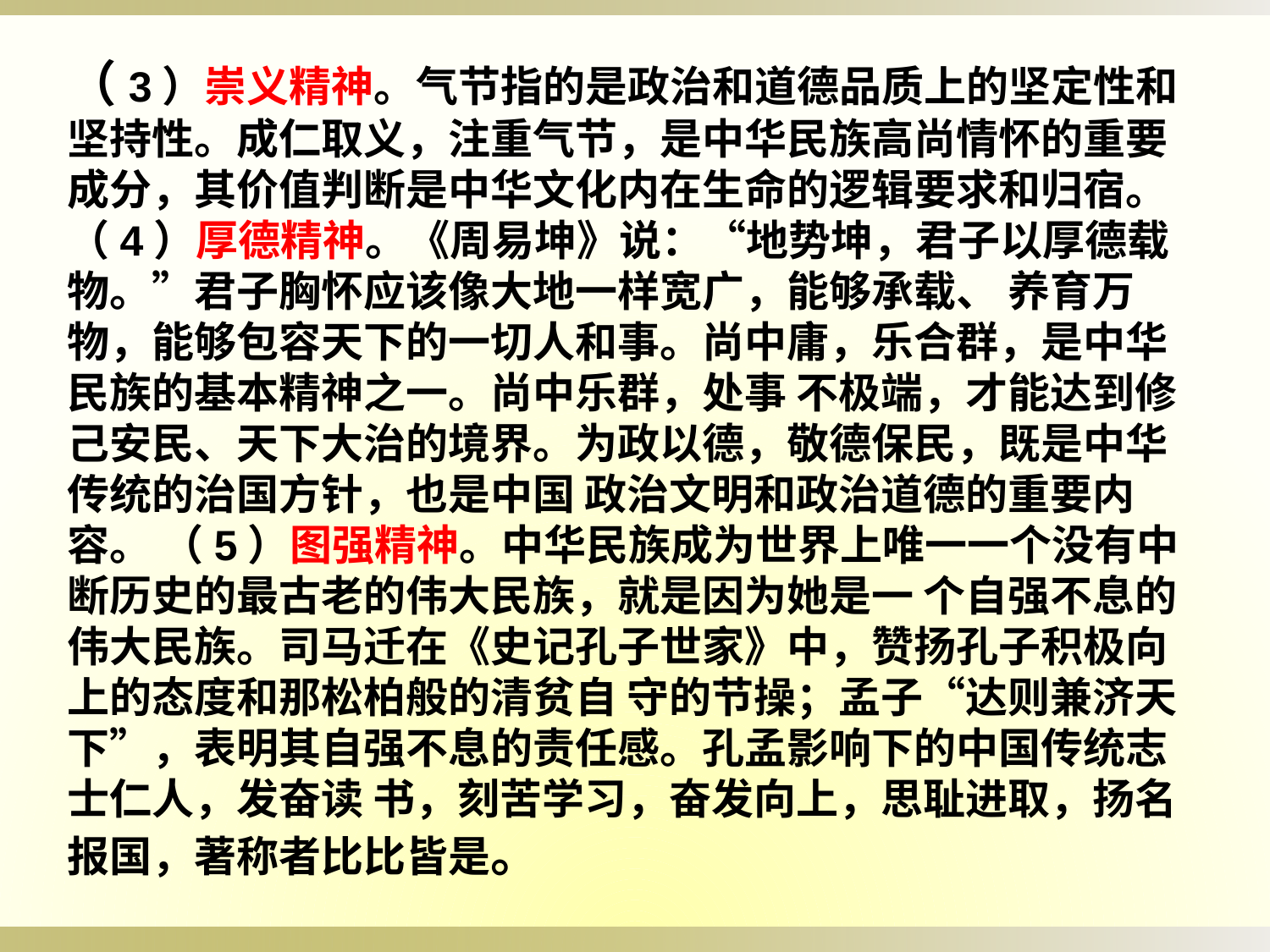

（3）崇义精神。气节指的是政治和道德品质上的坚定性和坚持性。成仁取义，注重气节，是中华民族高尚情怀的重要成分，其价值判断是中华文化内在生命的逻辑要求和归宿。（4）厚德精神。《周易坤》说：“地势坤，君子以厚德载物。”君子胸怀应该像大地一样宽广，能够承载、 养育万物，能够包容天下的一切人和事。尚中庸，乐合群，是中华民族的基本精神之一。尚中乐群，处事 不极端，才能达到修己安民、天下大治的境界。为政以德，敬德保民，既是中华传统的治国方针，也是中国 政治文明和政治道德的重要内容。 （5）图强精神。中华民族成为世界上唯一一个没有中断历史的最古老的伟大民族，就是因为她是一 个自强不息的伟大民族。司马迁在《史记孔子世家》中，赞扬孔子积极向上的态度和那松柏般的清贫自 守的节操；孟子“达则兼济天下”，表明其自强不息的责任感。孔孟影响下的中国传统志士仁人，发奋读 书，刻苦学习，奋发向上，思耻进取，扬名报国，著称者比比皆是。